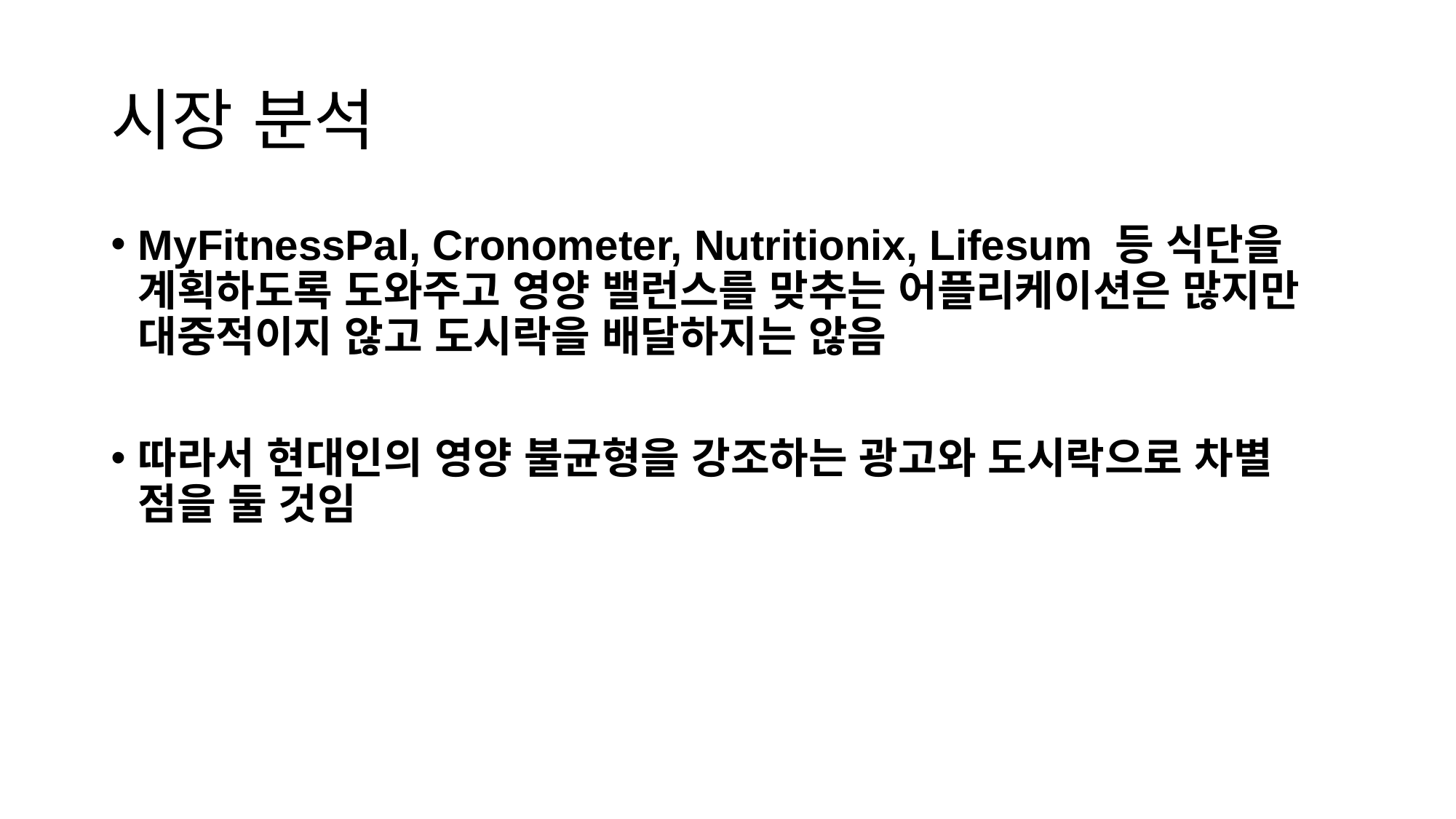

# 시장 분석
MyFitnessPal, Cronometer, Nutritionix, Lifesum 등 식단을 계획하도록 도와주고 영양 밸런스를 맞추는 어플리케이션은 많지만 대중적이지 않고 도시락을 배달하지는 않음

따라서 현대인의 영양 불균형을 강조하는 광고와 도시락으로 차별 점을 둘 것임